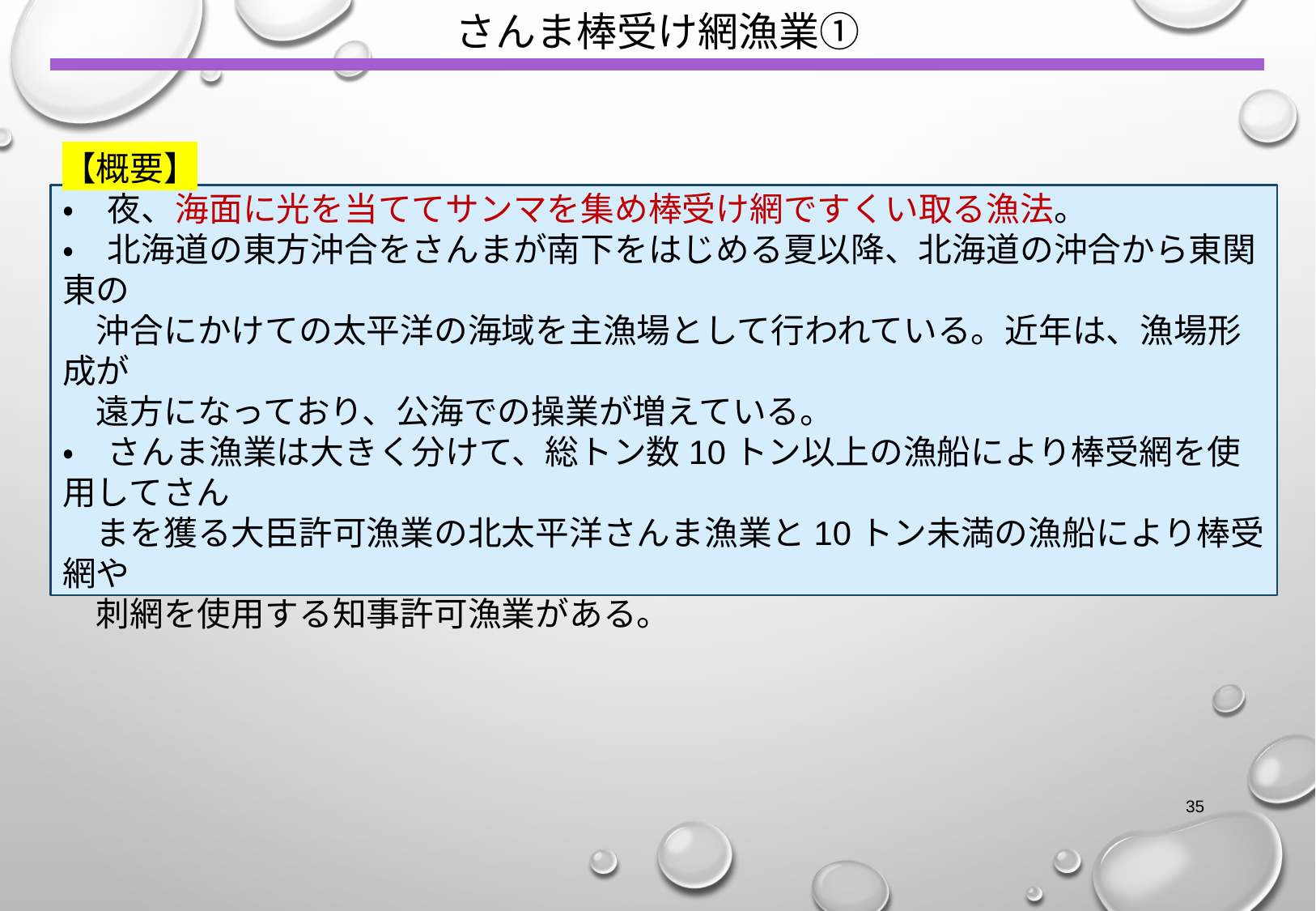

さんま棒受け網漁業①
【概要】
・　夜、海面に光を当ててサンマを集め棒受け網ですくい取る漁法。
・　北海道の東方沖合をさんまが南下をはじめる夏以降、北海道の沖合から東関東の
　沖合にかけての太平洋の海域を主漁場として行われている。近年は、漁場形成が
　遠方になっており、公海での操業が増えている。
・　さんま漁業は大きく分けて、総トン数10トン以上の漁船により棒受網を使用してさん
　まを獲る大臣許可漁業の北太平洋さんま漁業と10トン未満の漁船により棒受網や
　刺網を使用する知事許可漁業がある。
35